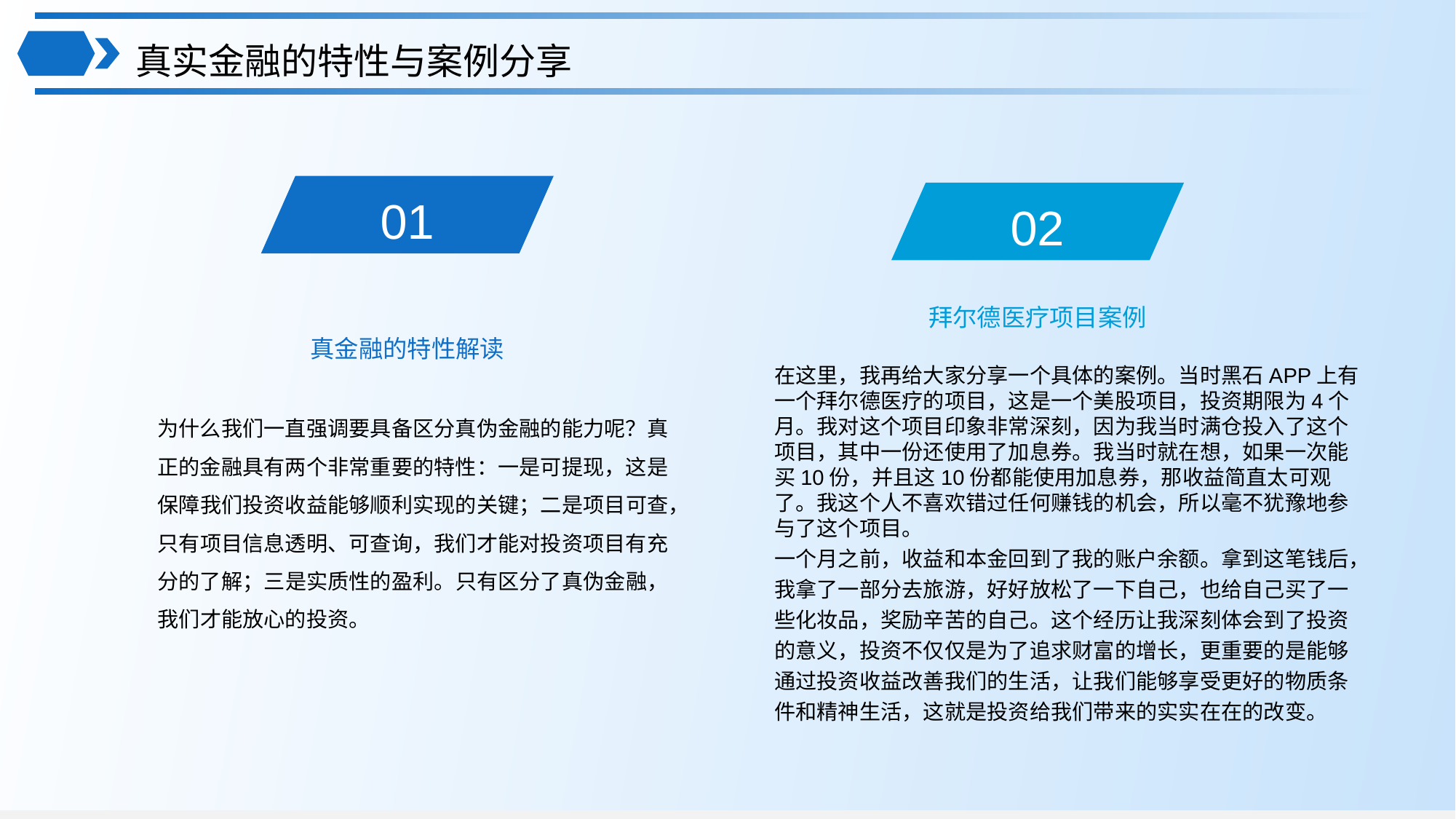

真实金融的特性与案例分享

01
02
拜尔德医疗项目案例
真金融的特性解读
在这里，我再给大家分享一个具体的案例。当时黑石APP上有一个拜尔德医疗的项目，这是一个美股项目，投资期限为4个月。我对这个项目印象非常深刻，因为我当时满仓投入了这个项目，其中一份还使用了加息券。我当时就在想，如果一次能买10份，并且这10份都能使用加息券，那收益简直太可观了。我这个人不喜欢错过任何赚钱的机会，所以毫不犹豫地参与了这个项目。
一个月之前，收益和本金回到了我的账户余额。拿到这笔钱后，我拿了一部分去旅游，好好放松了一下自己，也给自己买了一些化妆品，奖励辛苦的自己。这个经历让我深刻体会到了投资的意义，投资不仅仅是为了追求财富的增长，更重要的是能够通过投资收益改善我们的生活，让我们能够享受更好的物质条件和精神生活，这就是投资给我们带来的实实在在的改变。
为什么我们一直强调要具备区分真伪金融的能力呢？真正的金融具有两个非常重要的特性：一是可提现，这是保障我们投资收益能够顺利实现的关键；二是项目可查，只有项目信息透明、可查询，我们才能对投资项目有充分的了解；三是实质性的盈利。只有区分了真伪金融，我们才能放心的投资。